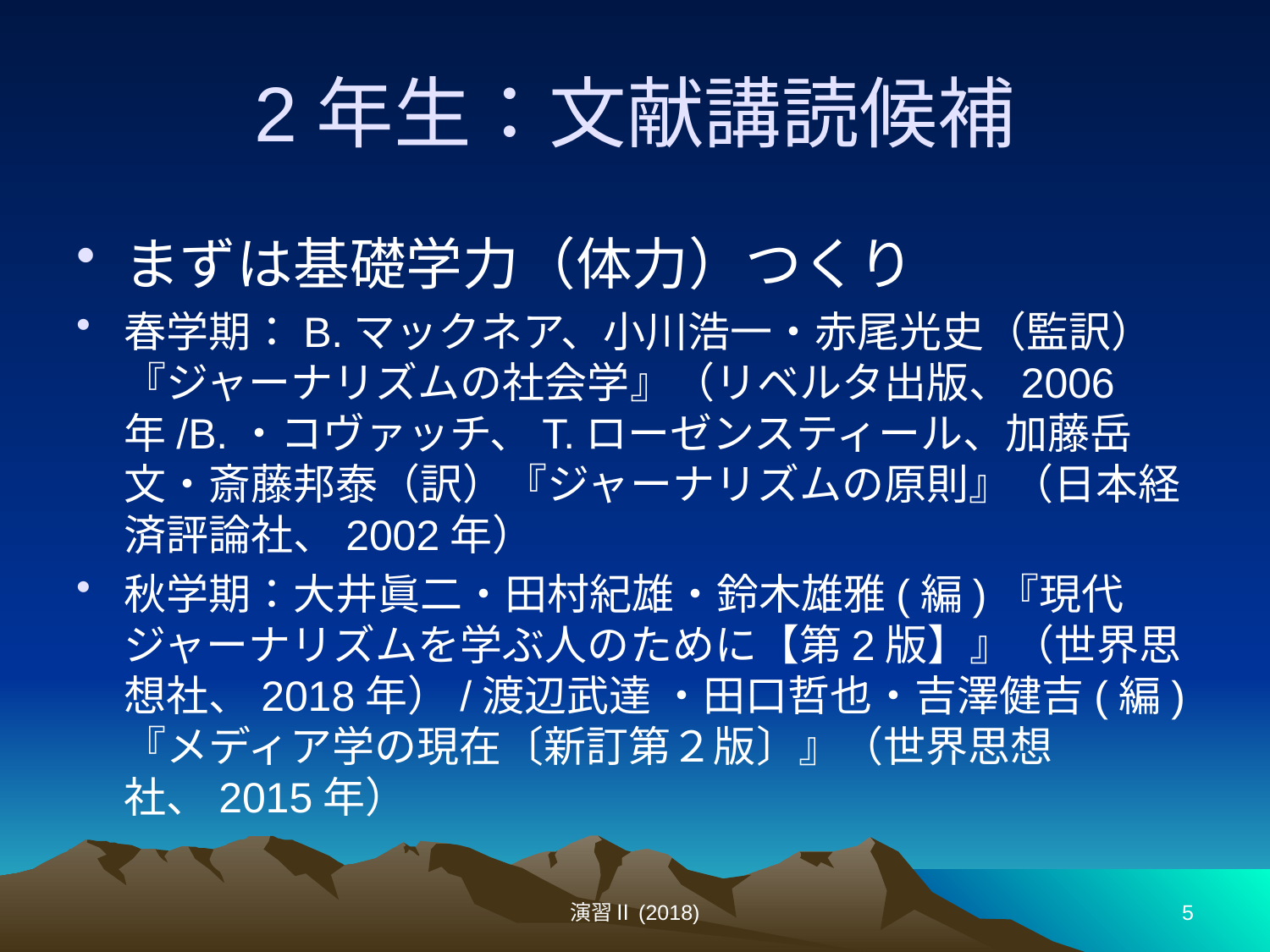

# 2年生：文献講読候補
まずは基礎学力（体力）つくり
春学期：B.マックネア、小川浩一・赤尾光史（監訳）『ジャーナリズムの社会学』（リベルタ出版、2006年/B.・コヴァッチ、T.ローゼンスティール、加藤岳文・斎藤邦泰（訳）『ジャーナリズムの原則』（日本経済評論社、2002年）
秋学期：大井眞二・田村紀雄・鈴木雄雅(編)『現代ジャーナリズムを学ぶ人のために【第2版】』（世界思想社、2018年）/渡辺武達 ・田口哲也・吉澤健吉(編)『メディア学の現在〔新訂第２版〕』（世界思想社、2015年）
演習Ⅱ(2018)
5